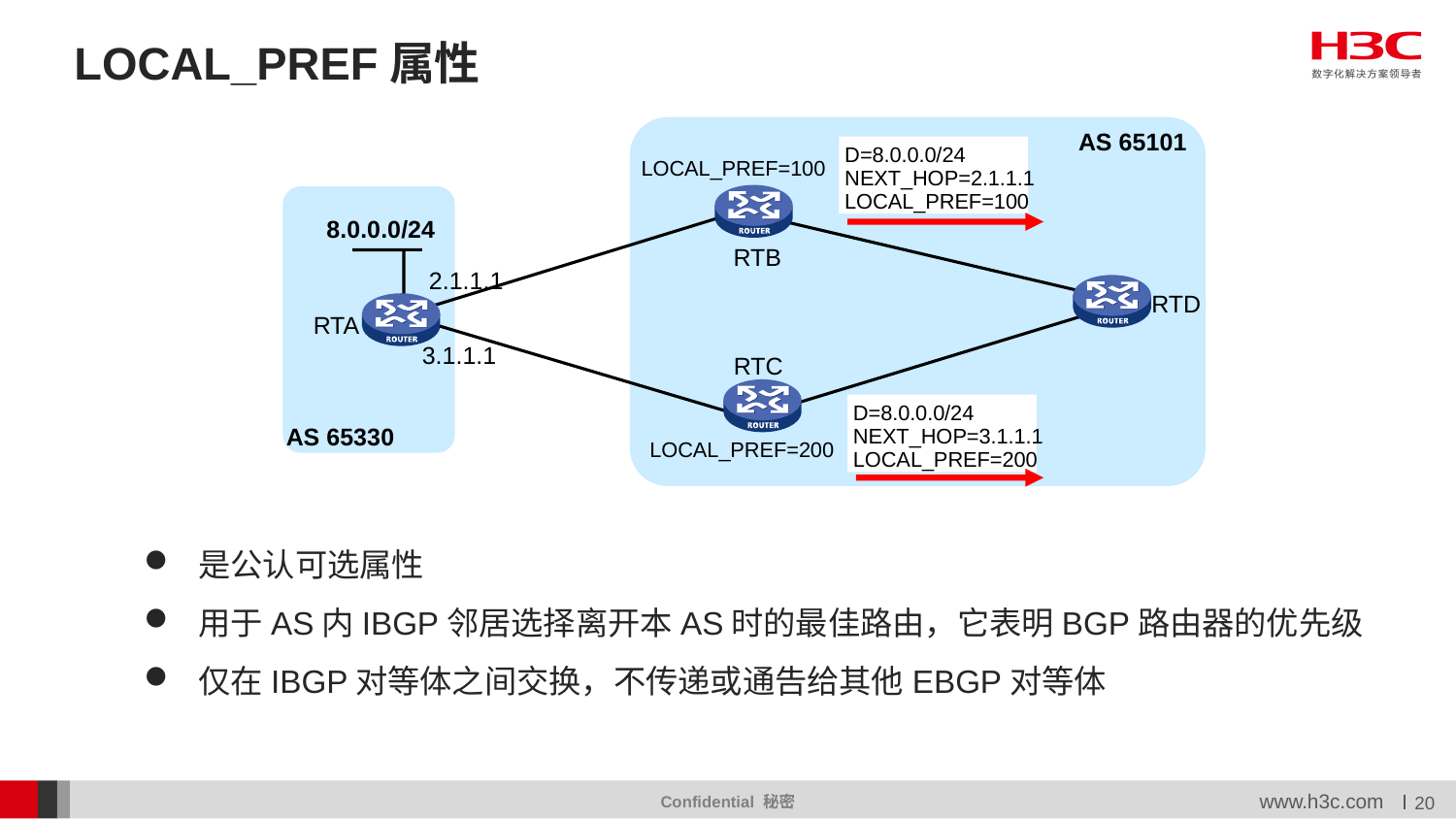

# LOCAL_PREF属性

AS 65101

D=8.0.0.0/24
NEXT_HOP=2.1.1.1
LOCAL_PREF=100
LOCAL_PREF=100

8.0.0.0/24

RTB

2.1.1.1

RTD

RTA

3.1.1.1
RTC

D=8.0.0.0/24
NEXT_HOP=3.1.1.1
LOCAL_PREF=200
AS 65330
LOCAL_PREF=200

是公认可选属性
用于AS内IBGP邻居选择离开本AS时的最佳路由，它表明BGP路由器的优先级
仅在IBGP对等体之间交换，不传递或通告给其他EBGP对等体